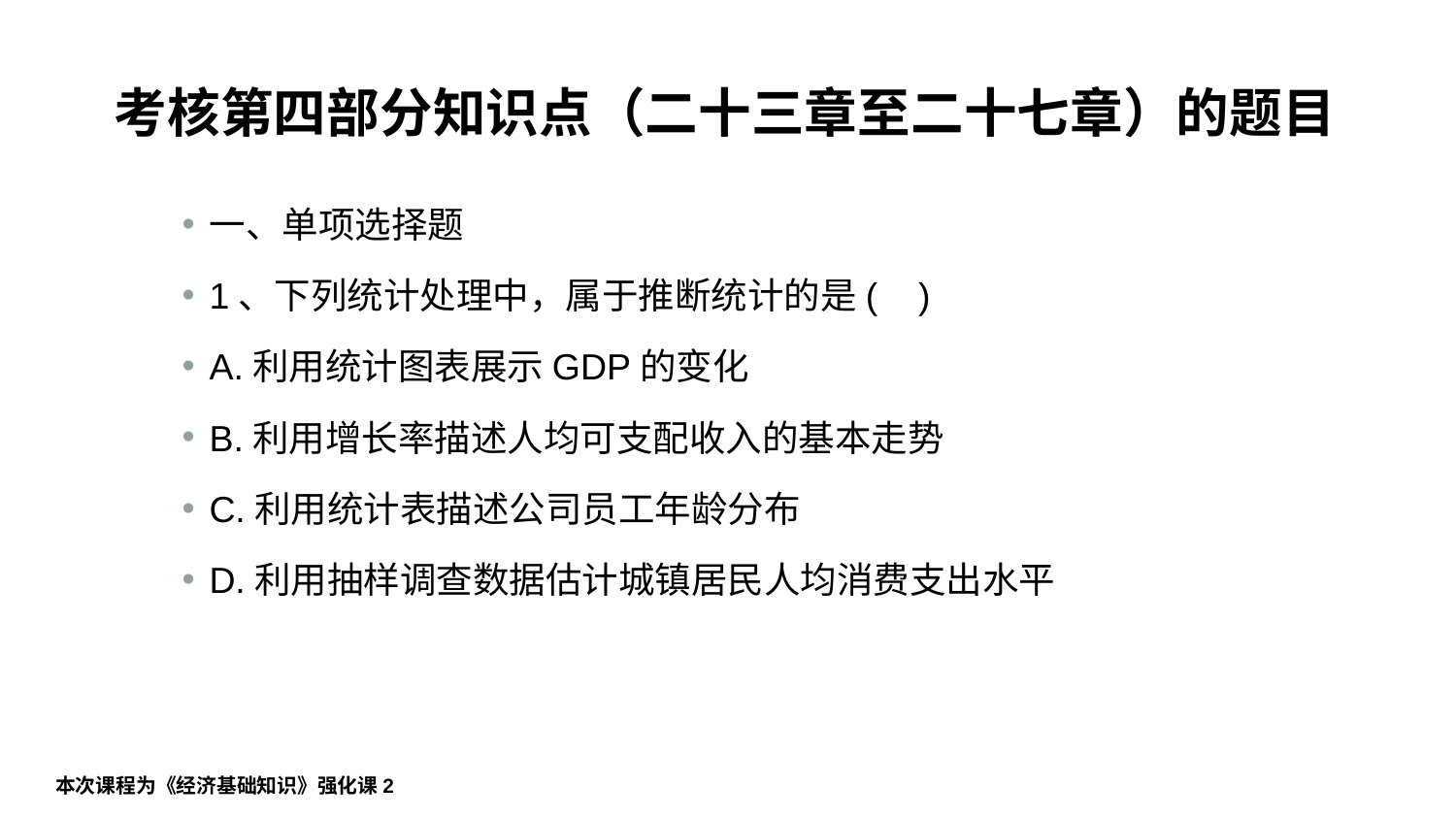

# 考核第四部分知识点（二十三章至二十七章）的题目
一、单项选择题
1、下列统计处理中，属于推断统计的是(    )
A.利用统计图表展示GDP的变化
B.利用增长率描述人均可支配收入的基本走势
C.利用统计表描述公司员工年龄分布
D.利用抽样调查数据估计城镇居民人均消费支出水平